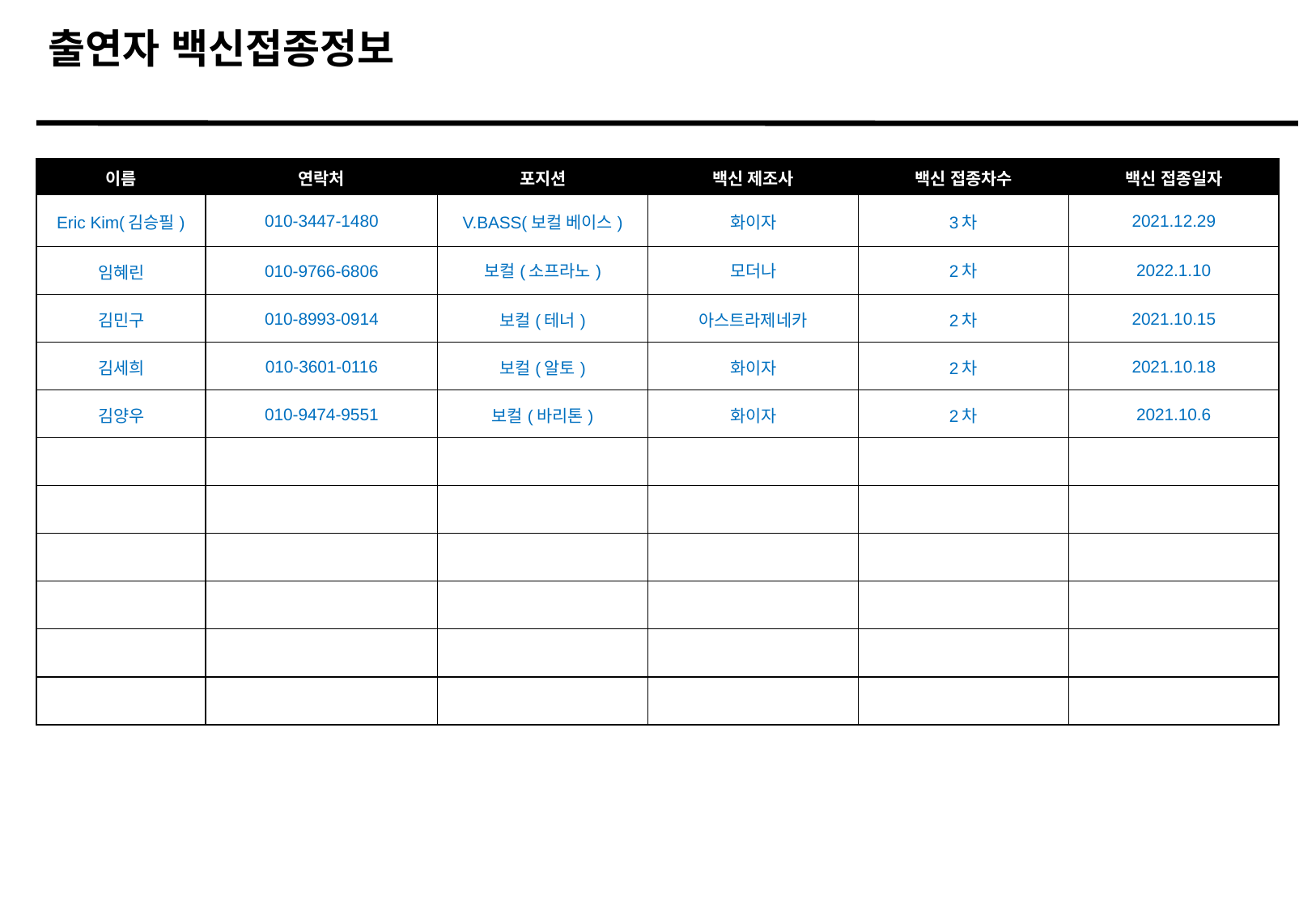

출연자 백신접종정보

| 이름 | 연락처 | 포지션 | 백신 제조사 | 백신 접종차수 | 백신 접종일자 |
| --- | --- | --- | --- | --- | --- |
| Eric Kim(김승필) | 010-3447-1480 | V.BASS(보컬 베이스) | 화이자 | 3차 | 2021.12.29 |
| 임혜린 | 010-9766-6806 | 보컬(소프라노) | 모더나 | 2차 | 2022.1.10 |
| 김민구 | 010-8993-0914 | 보컬(테너) | 아스트라제네카 | 2차 | 2021.10.15 |
| 김세희 | 010-3601-0116 | 보컬(알토) | 화이자 | 2차 | 2021.10.18 |
| 김양우 | 010-9474-9551 | 보컬(바리톤) | 화이자 | 2차 | 2021.10.6 |
|  |  |  |  |  |  |
|  |  |  |  |  |  |
|  |  |  |  |  |  |
|  |  |  |  |  |  |
|  |  |  |  |  |  |
|  |  |  |  |  |  |